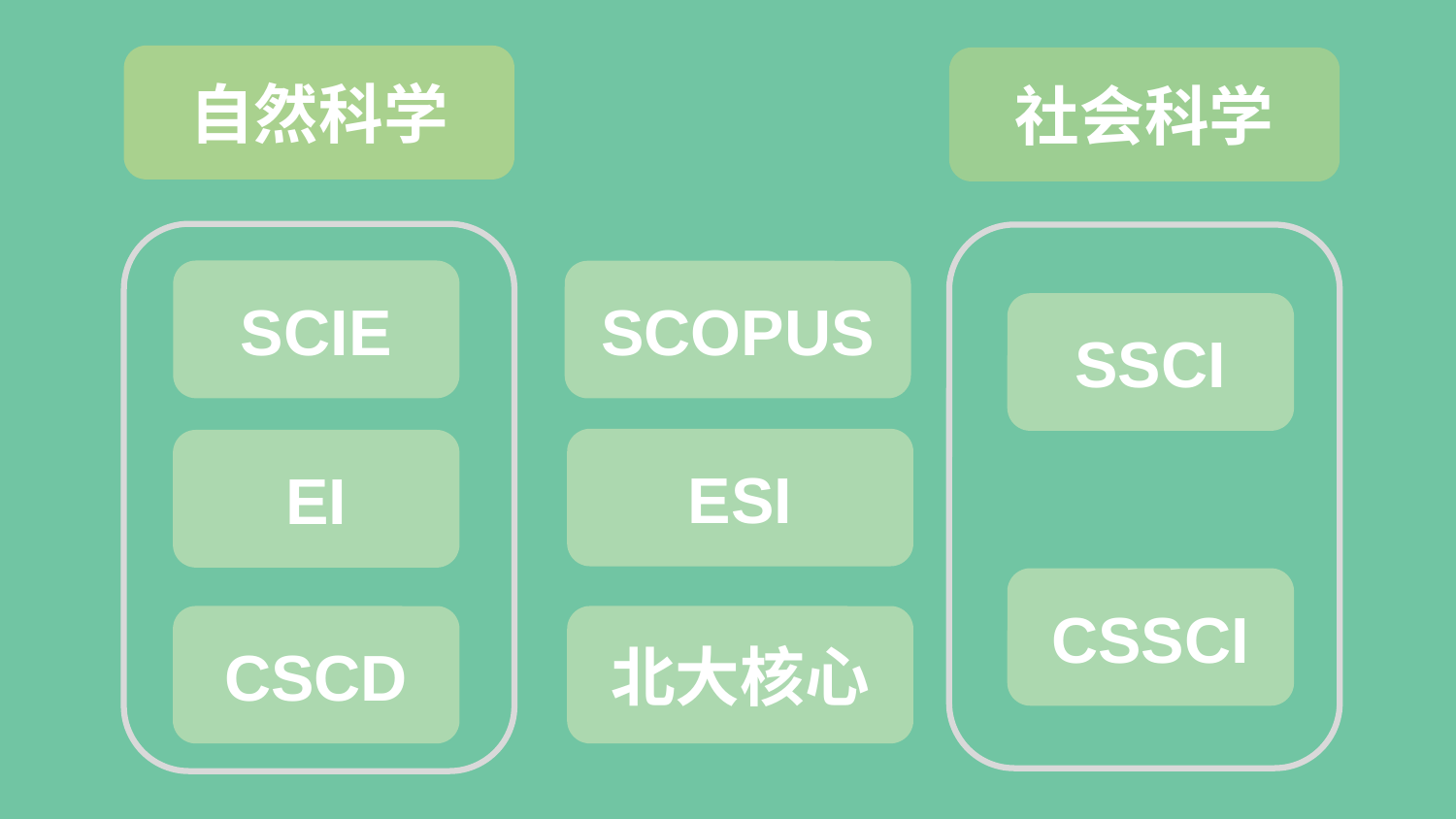

自然科学
社会科学

SCIE
SCOPUS
SSCI
ESI
EI
CSSCI
CSCD
北大核心